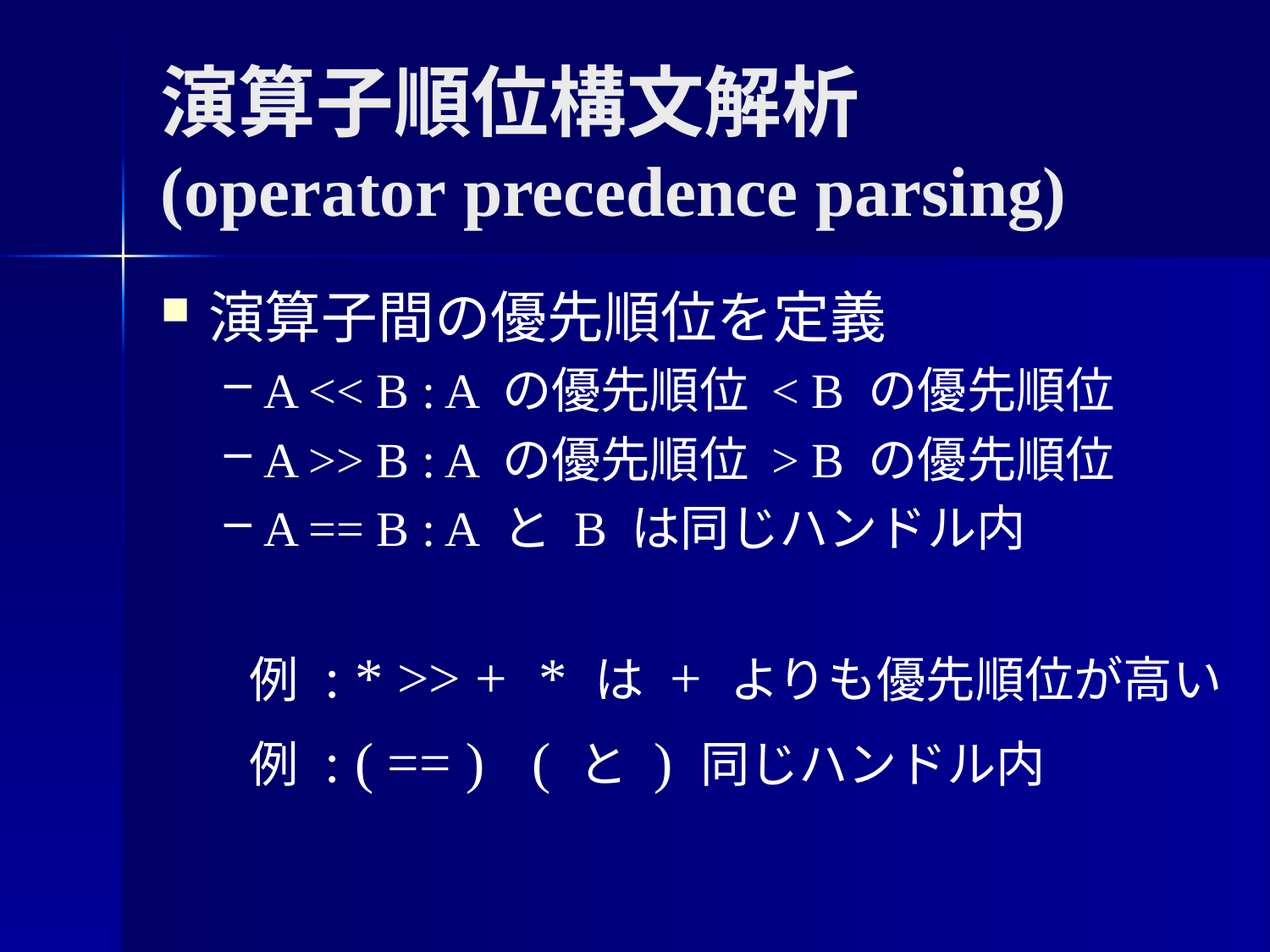

# 演算子順位構文解析 (operator precedence parsing)
演算子間の優先順位を定義
A << B : A の優先順位 < B の優先順位
A >> B : A の優先順位 > B の優先順位
A == B : A と B は同じハンドル内
例 : * >> +
* は + よりも優先順位が高い
例 : ( == )
( と ) 同じハンドル内